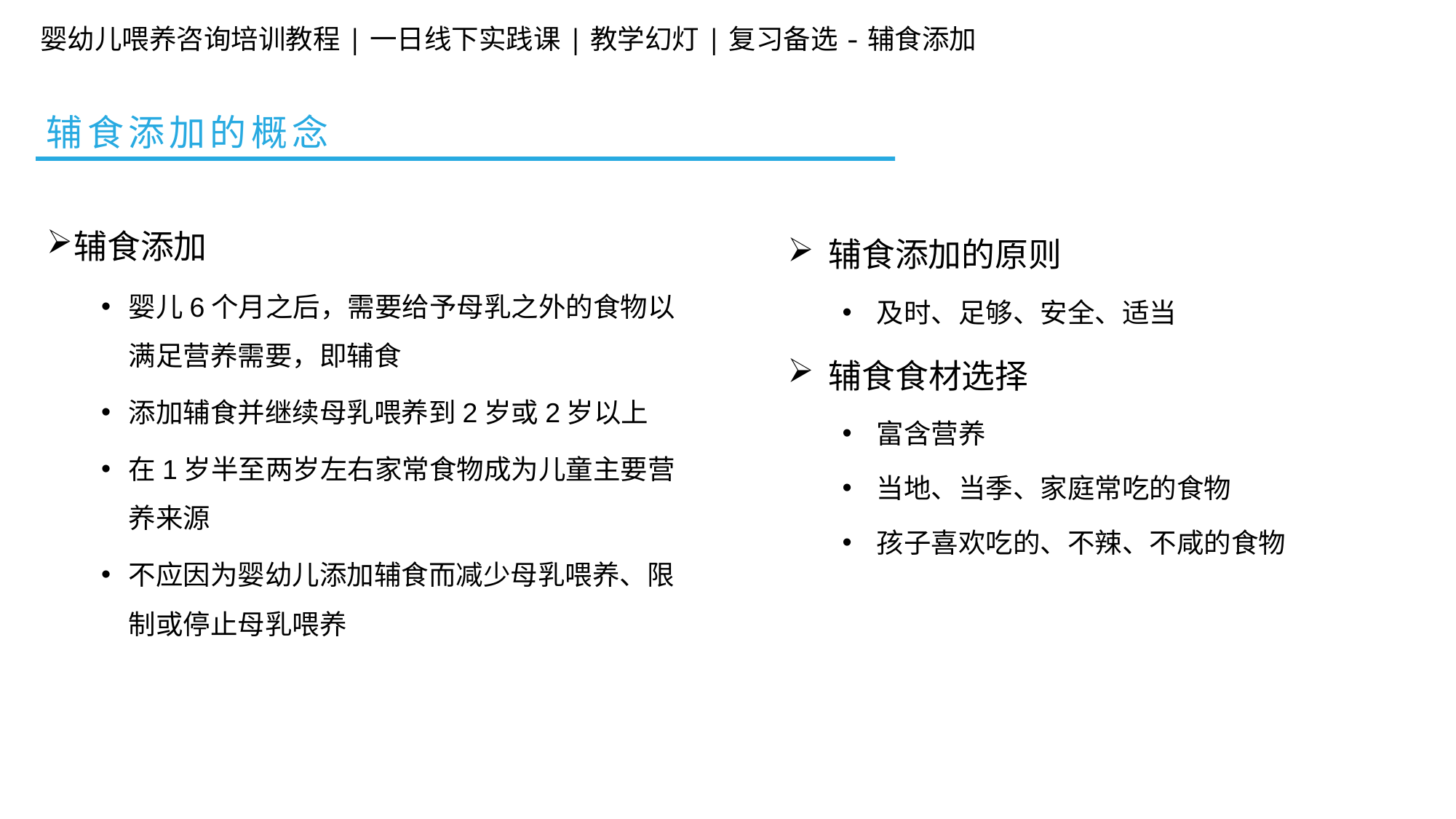

婴幼儿喂养咨询培训教程|一日线下实践课|教学幻灯|复习备选-辅食添加
辅食添加的概念

辅食添加
婴儿6个月之后，需要给予母乳之外的食物以满足营养需要，即辅食
添加辅食并继续母乳喂养到2岁或2岁以上
在1岁半至两岁左右家常食物成为儿童主要营养来源
不应因为婴幼儿添加辅食而减少母乳喂养、限制或停止母乳喂养
辅食添加的原则
及时、足够、安全、适当
辅食食材选择
富含营养
当地、当季、家庭常吃的食物
孩子喜欢吃的、不辣、不咸的食物